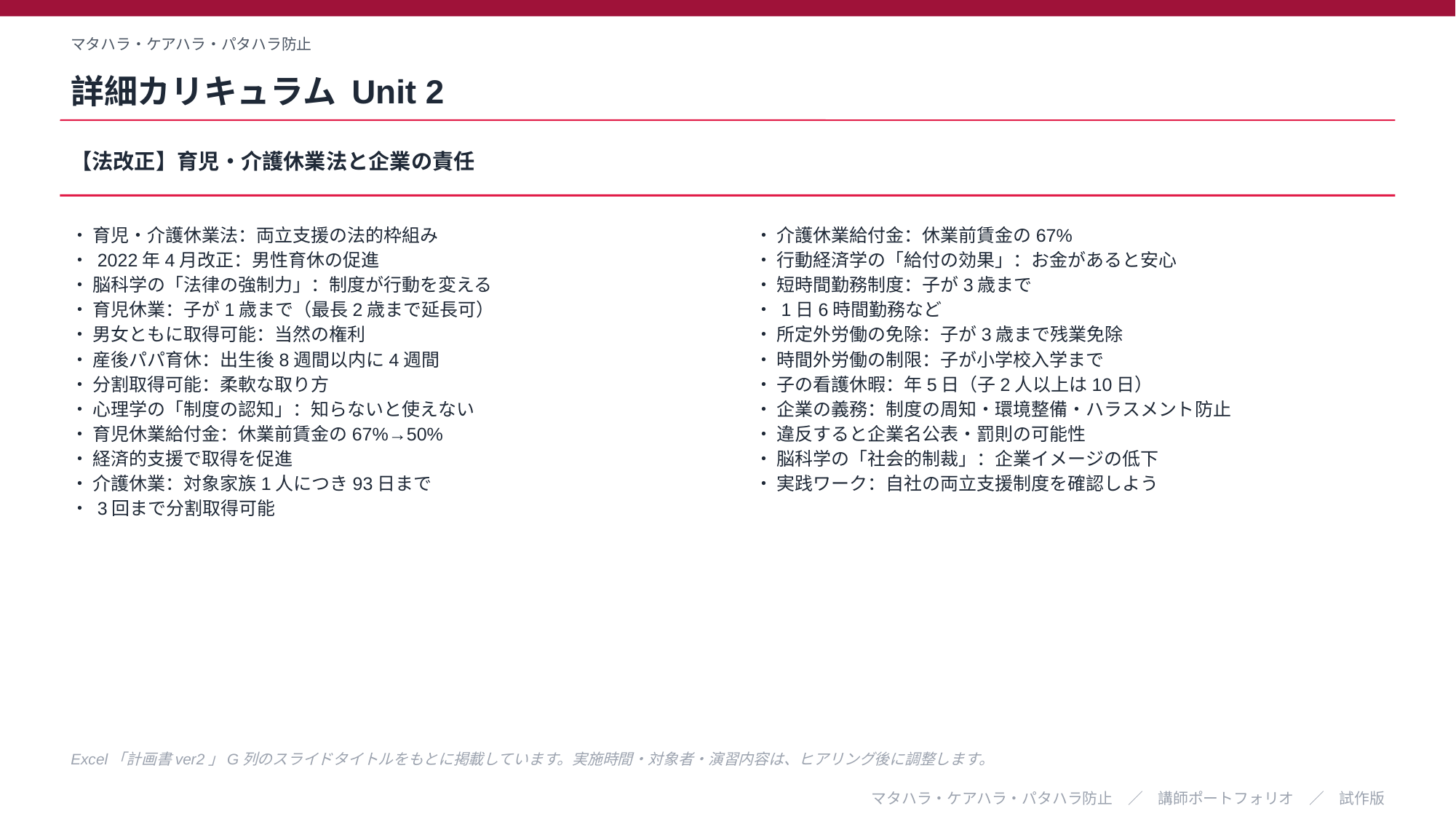

マタハラ・ケアハラ・パタハラ防止
詳細カリキュラム Unit 2

【法改正】育児・介護休業法と企業の責任

・ 育児・介護休業法：両立支援の法的枠組み
・ 2022年4月改正：男性育休の促進
・ 脳科学の「法律の強制力」：制度が行動を変える
・ 育児休業：子が1歳まで（最長2歳まで延長可）
・ 男女ともに取得可能：当然の権利
・ 産後パパ育休：出生後8週間以内に4週間
・ 分割取得可能：柔軟な取り方
・ 心理学の「制度の認知」：知らないと使えない
・ 育児休業給付金：休業前賃金の67%→50%
・ 経済的支援で取得を促進
・ 介護休業：対象家族1人につき93日まで
・ 3回まで分割取得可能
・ 介護休業給付金：休業前賃金の67%
・ 行動経済学の「給付の効果」：お金があると安心
・ 短時間勤務制度：子が3歳まで
・ 1日6時間勤務など
・ 所定外労働の免除：子が3歳まで残業免除
・ 時間外労働の制限：子が小学校入学まで
・ 子の看護休暇：年5日（子2人以上は10日）
・ 企業の義務：制度の周知・環境整備・ハラスメント防止
・ 違反すると企業名公表・罰則の可能性
・ 脳科学の「社会的制裁」：企業イメージの低下
・ 実践ワーク：自社の両立支援制度を確認しよう
Excel「計画書ver2」G列のスライドタイトルをもとに掲載しています。実施時間・対象者・演習内容は、ヒアリング後に調整します。
マタハラ・ケアハラ・パタハラ防止　／　講師ポートフォリオ　／　試作版